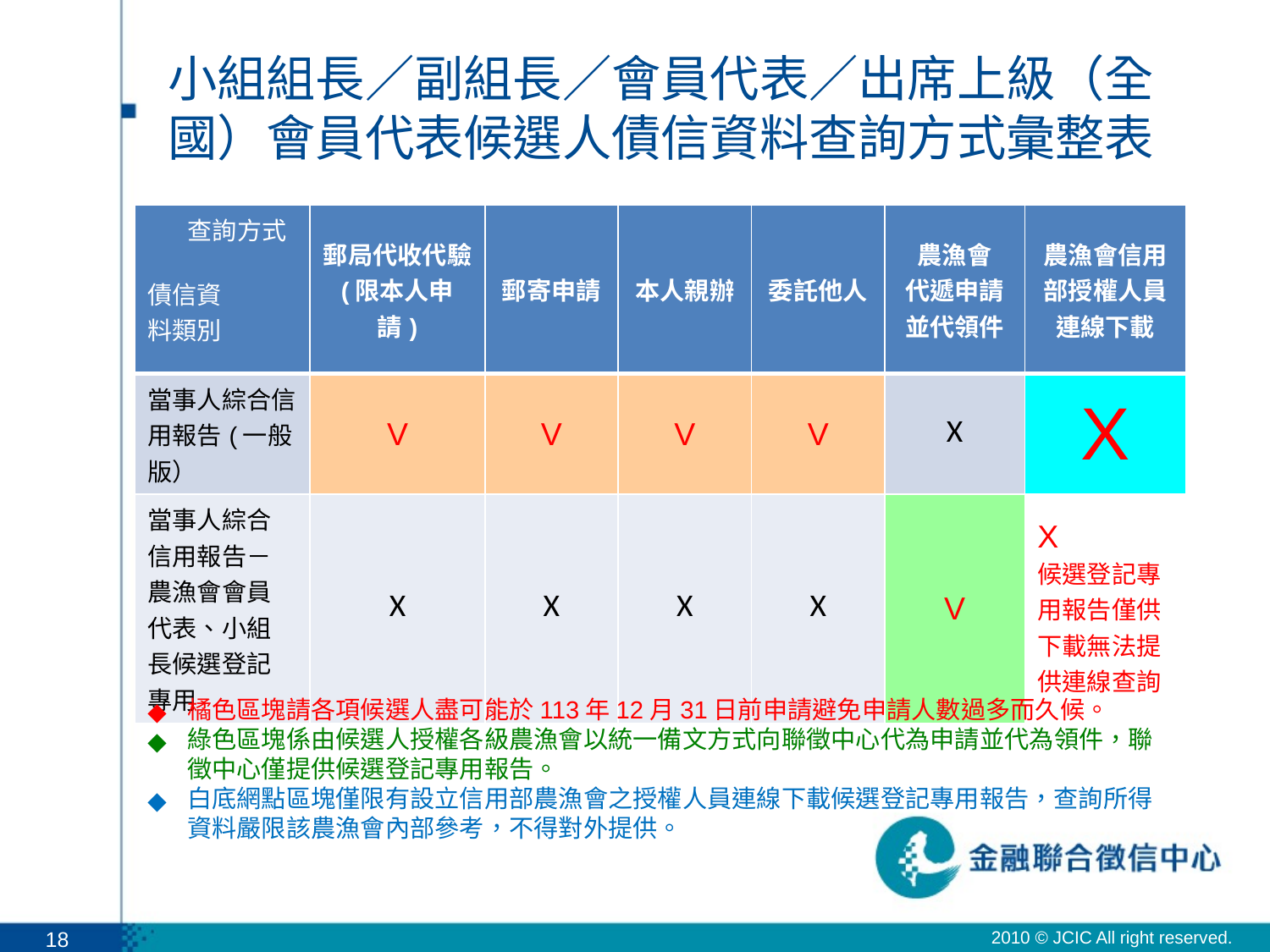

# 小組組長／副組長／會員代表／出席上級（全國）會員代表候選人債信資料查詢方式彙整表
| 查詢方式 債信資 料類別 | 郵局代收代驗 (限本人申請) | 郵寄申請 | 本人親辦 | 委託他人 | 農漁會 代遞申請 並代領件 | 農漁會信用 部授權人員 連線下載 |
| --- | --- | --- | --- | --- | --- | --- |
| 當事人綜合信用報告(一般版） | V | V | V | V | X | X |
| 當事人綜合 信用報告－ 農漁會會員 代表、小組 長候選登記 專用 | X | X | X | X | V | X 候選登記專 用報告僅供 下載無法提 供連線查詢 |
橘色區塊請各項候選人盡可能於113年12月31日前申請避免申請人數過多而久候。
綠色區塊係由候選人授權各級農漁會以統一備文方式向聯徵中心代為申請並代為領件，聯徵中心僅提供候選登記專用報告。
白底網點區塊僅限有設立信用部農漁會之授權人員連線下載候選登記專用報告，查詢所得資料嚴限該農漁會內部參考，不得對外提供。
18